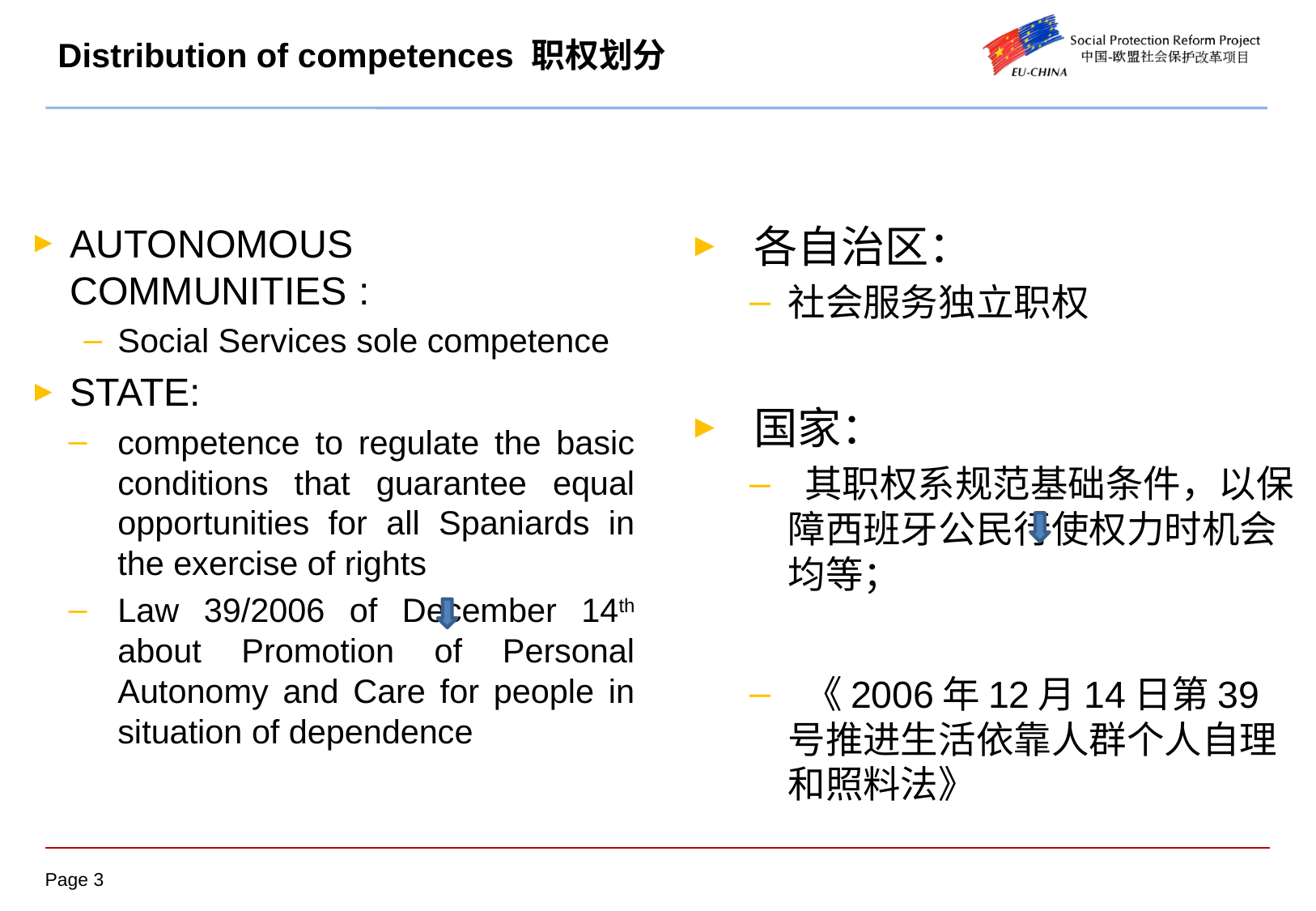

# Distribution of competences 职权划分
AUTONOMOUS COMMUNITIES :
Social Services sole competence
STATE:
competence to regulate the basic conditions that guarantee equal opportunities for all Spaniards in the exercise of rights
Law 39/2006 of December 14th about Promotion of Personal Autonomy and Care for people in situation of dependence

 各自治区：
社会服务独立职权

 国家：
 其职权系规范基础条件，以保障西班牙公民行使权力时机会均等；

 《2006年12月14日第39号推进生活依靠人群个人自理和照料法》